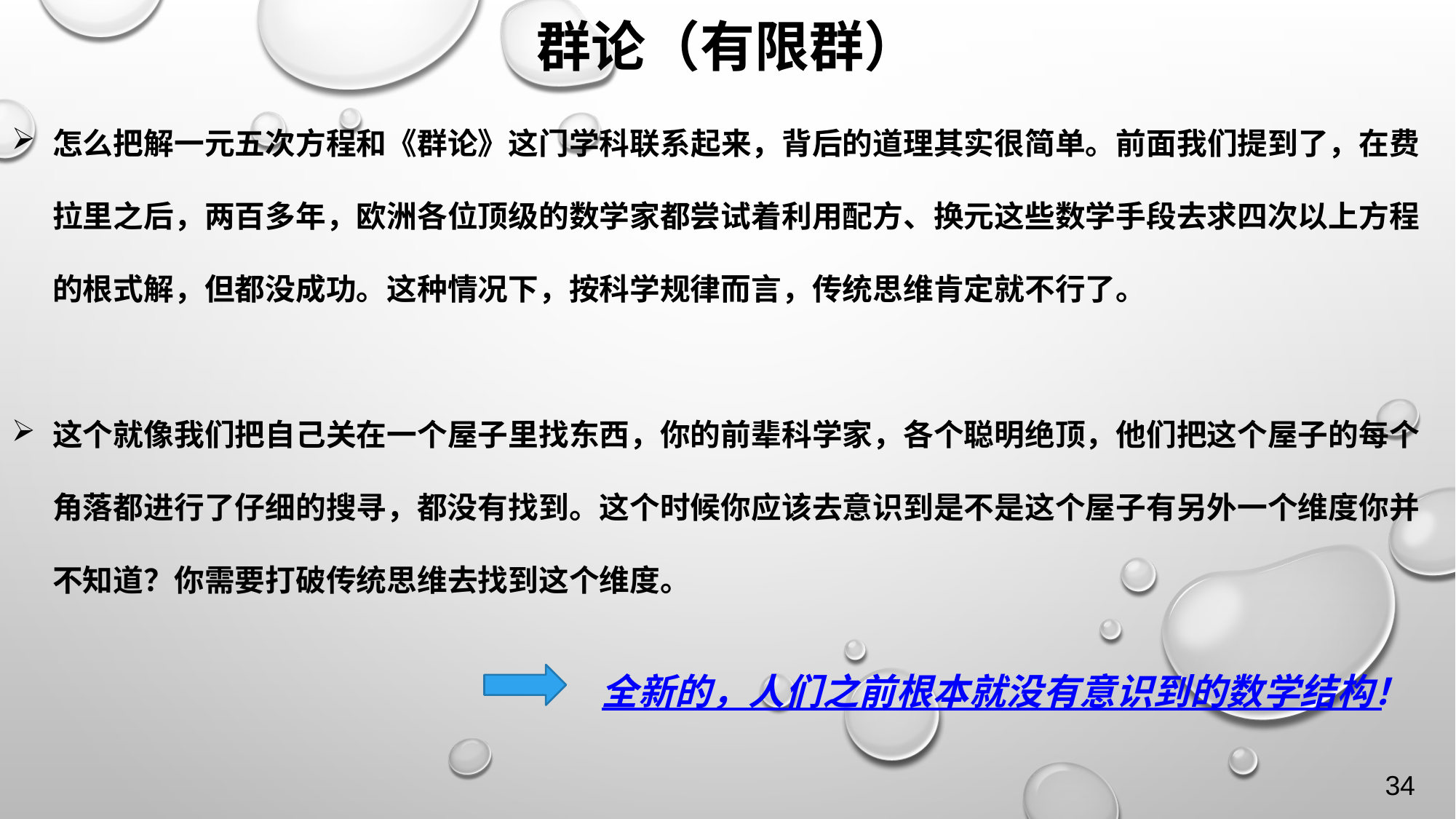

群论（有限群）
怎么把解一元五次方程和《群论》这门学科联系起来，背后的道理其实很简单。前面我们提到了，在费拉里之后，两百多年，欧洲各位顶级的数学家都尝试着利用配方、换元这些数学手段去求四次以上方程的根式解，但都没成功。这种情况下，按科学规律而言，传统思维肯定就不行了。

这个就像我们把自己关在一个屋子里找东西，你的前辈科学家，各个聪明绝顶，他们把这个屋子的每个角落都进行了仔细的搜寻，都没有找到。这个时候你应该去意识到是不是这个屋子有另外一个维度你并不知道？你需要打破传统思维去找到这个维度。
全新的，人们之前根本就没有意识到的数学结构！

34